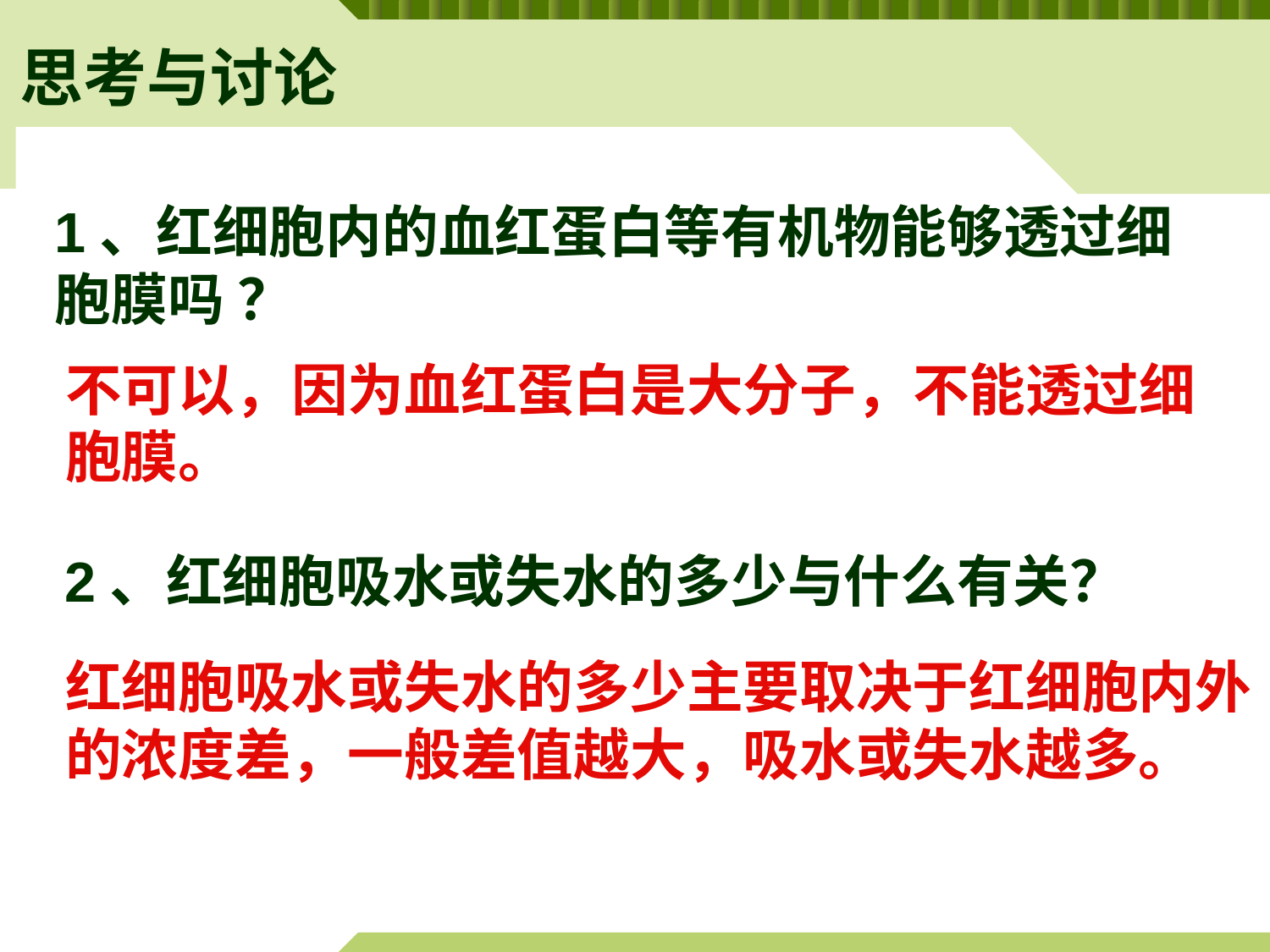

思考与讨论
1、红细胞内的血红蛋白等有机物能够透过细胞膜吗 ？
不可以，因为血红蛋白是大分子，不能透过细胞膜。
2、红细胞吸水或失水的多少与什么有关？
红细胞吸水或失水的多少主要取决于红细胞内外的浓度差，一般差值越大，吸水或失水越多。